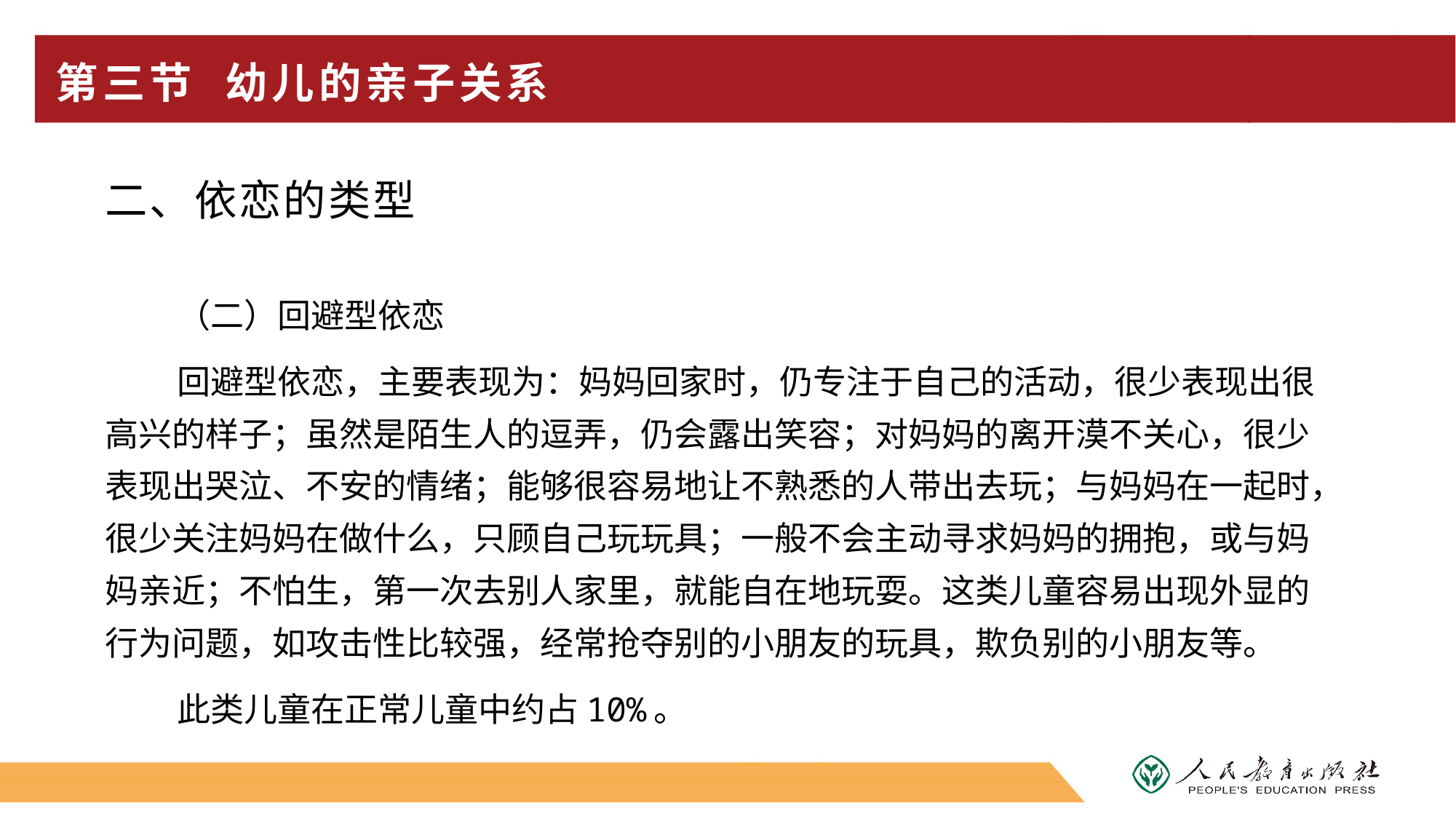

# 第三节  幼儿的亲子关系
二、依恋的类型
（二）回避型依恋
回避型依恋，主要表现为：妈妈回家时，仍专注于自己的活动，很少表现出很高兴的样子；虽然是陌生人的逗弄，仍会露出笑容；对妈妈的离开漠不关心，很少表现出哭泣、不安的情绪；能够很容易地让不熟悉的人带出去玩；与妈妈在一起时，很少关注妈妈在做什么，只顾自己玩玩具；一般不会主动寻求妈妈的拥抱，或与妈妈亲近；不怕生，第一次去别人家里，就能自在地玩耍。这类儿童容易出现外显的行为问题，如攻击性比较强，经常抢夺别的小朋友的玩具，欺负别的小朋友等。
此类儿童在正常儿童中约占10%。